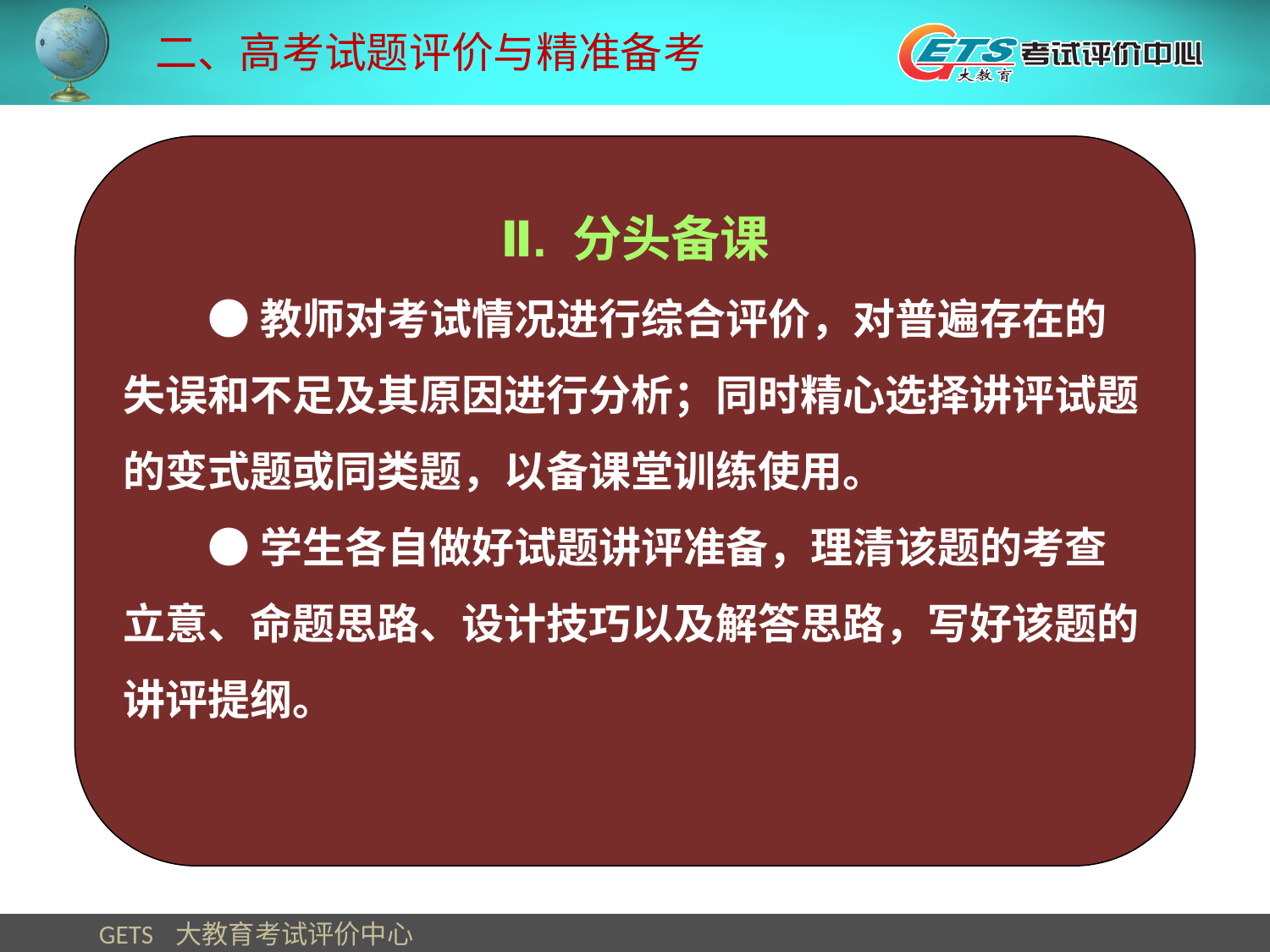

二、高考试题评价与精准备考
Ⅱ. 分头备课
●教师对考试情况进行综合评价，对普遍存在的失误和不足及其原因进行分析；同时精心选择讲评试题的变式题或同类题，以备课堂训练使用。
●学生各自做好试题讲评准备，理清该题的考查立意、命题思路、设计技巧以及解答思路，写好该题的讲评提纲。